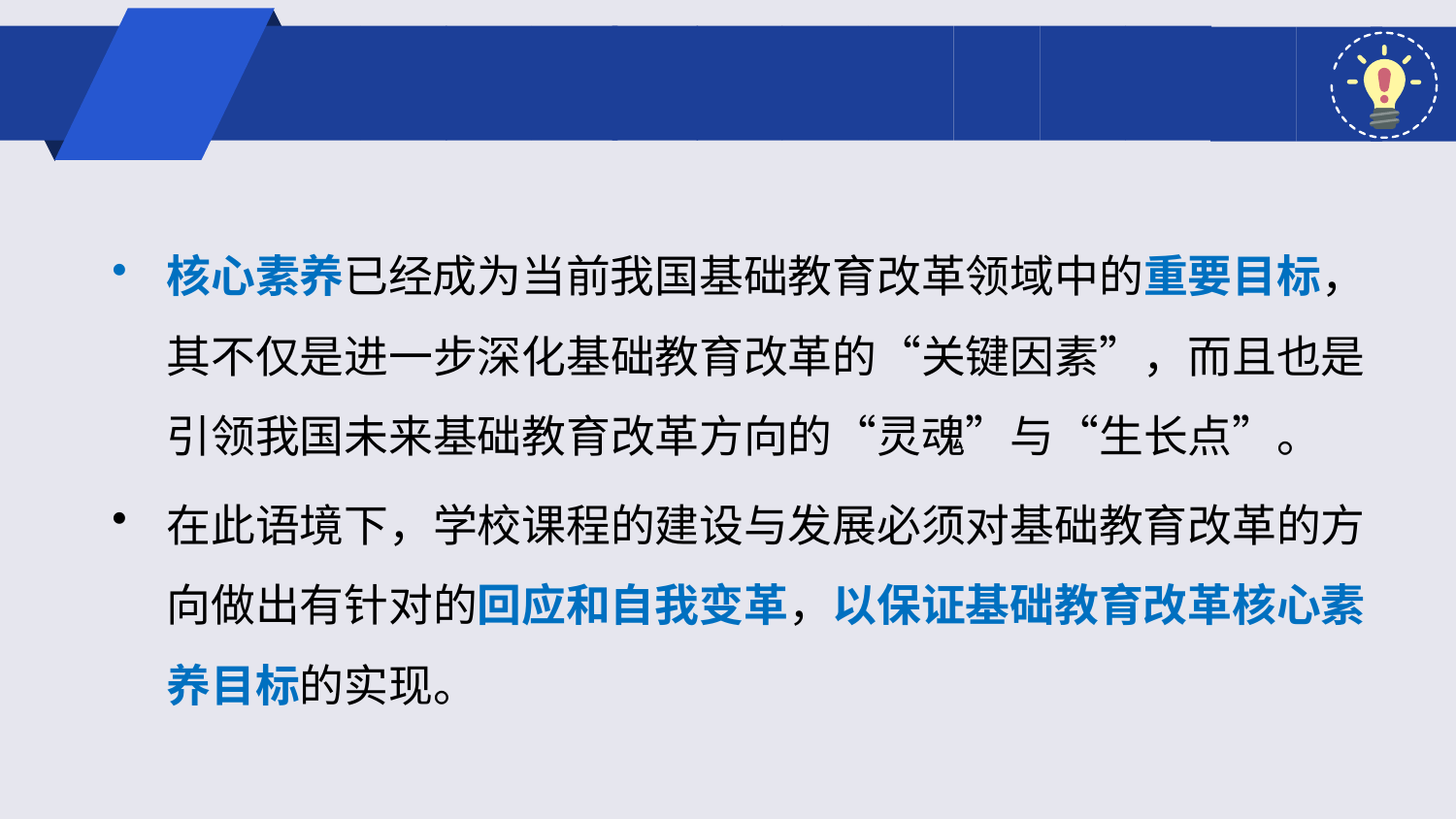

#

核心素养已经成为当前我国基础教育改革领域中的重要目标，其不仅是进一步深化基础教育改革的“关键因素”，而且也是引领我国未来基础教育改革方向的“灵魂”与“生长点”。
在此语境下，学校课程的建设与发展必须对基础教育改革的方向做出有针对的回应和自我变革，以保证基础教育改革核心素养目标的实现。